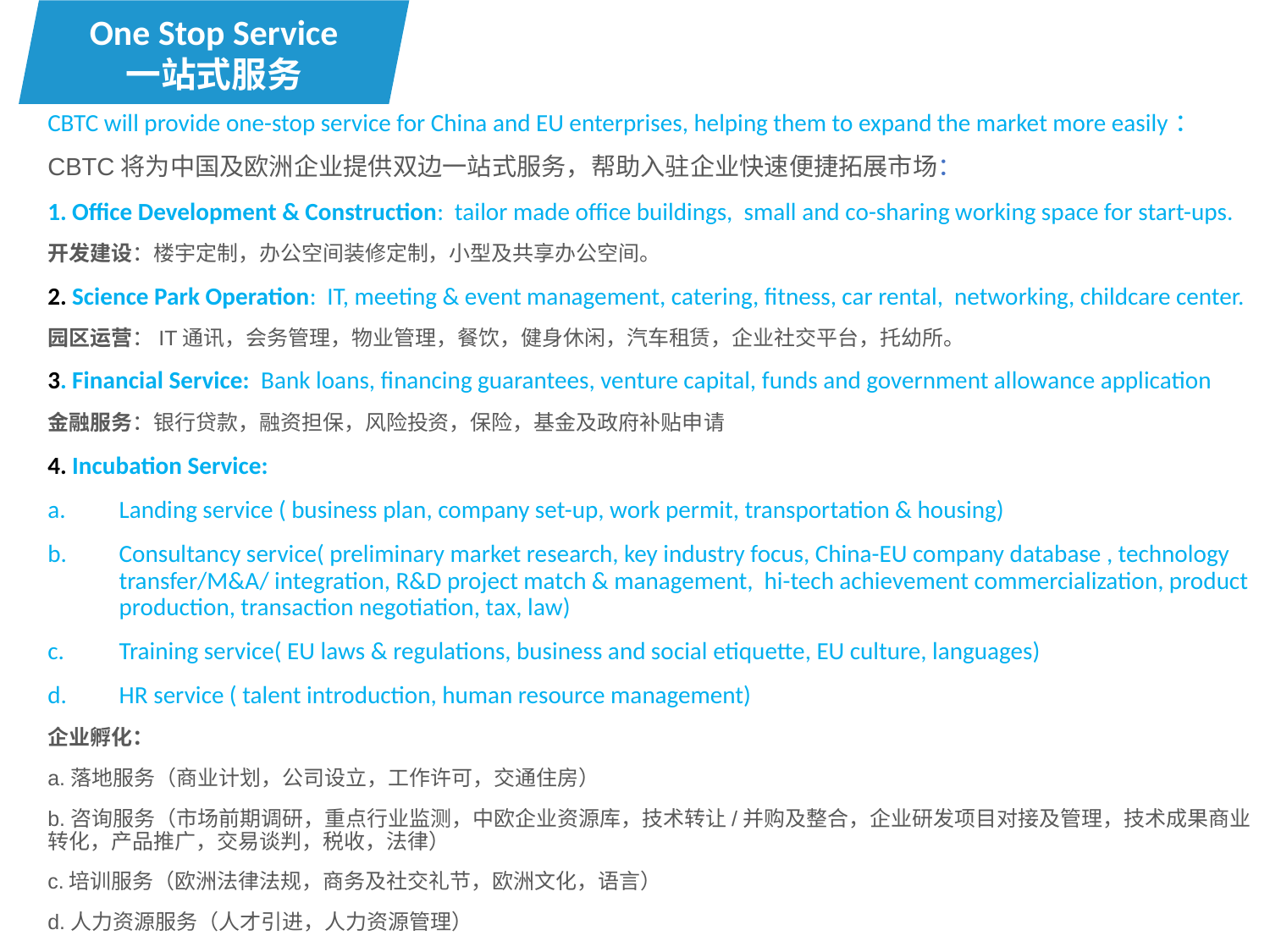

One Stop Service
一站式服务
CBTC will provide one-stop service for China and EU enterprises, helping them to expand the market more easily：
CBTC将为中国及欧洲企业提供双边一站式服务，帮助入驻企业快速便捷拓展市场：
1. Office Development & Construction:  tailor made office buildings,  small and co-sharing working space for start-ups.
开发建设：楼宇定制，办公空间装修定制，小型及共享办公空间。
2. Science Park Operation:  IT, meeting & event management, catering, fitness, car rental,  networking, childcare center.
园区运营：IT通讯，会务管理，物业管理，餐饮，健身休闲，汽车租赁，企业社交平台，托幼所。
3. Financial Service:  Bank loans, financing guarantees, venture capital, funds and government allowance application
金融服务：银行贷款，融资担保，风险投资，保险，基金及政府补贴申请
4. Incubation Service:
Landing service ( business plan, company set-up, work permit, transportation & housing)
Consultancy service( preliminary market research, key industry focus, China-EU company database , technology transfer/M&A/ integration, R&D project match & management,  hi-tech achievement commercialization, product production, transaction negotiation, tax, law)
Training service( EU laws & regulations, business and social etiquette, EU culture, languages)
HR service ( talent introduction, human resource management)
企业孵化：
a.落地服务（商业计划，公司设立，工作许可，交通住房）
b.咨询服务（市场前期调研，重点行业监测，中欧企业资源库，技术转让/并购及整合，企业研发项目对接及管理，技术成果商业转化，产品推广，交易谈判，税收，法律）
c.培训服务（欧洲法律法规，商务及社交礼节，欧洲文化，语言）
d.人力资源服务（人才引进，人力资源管理）